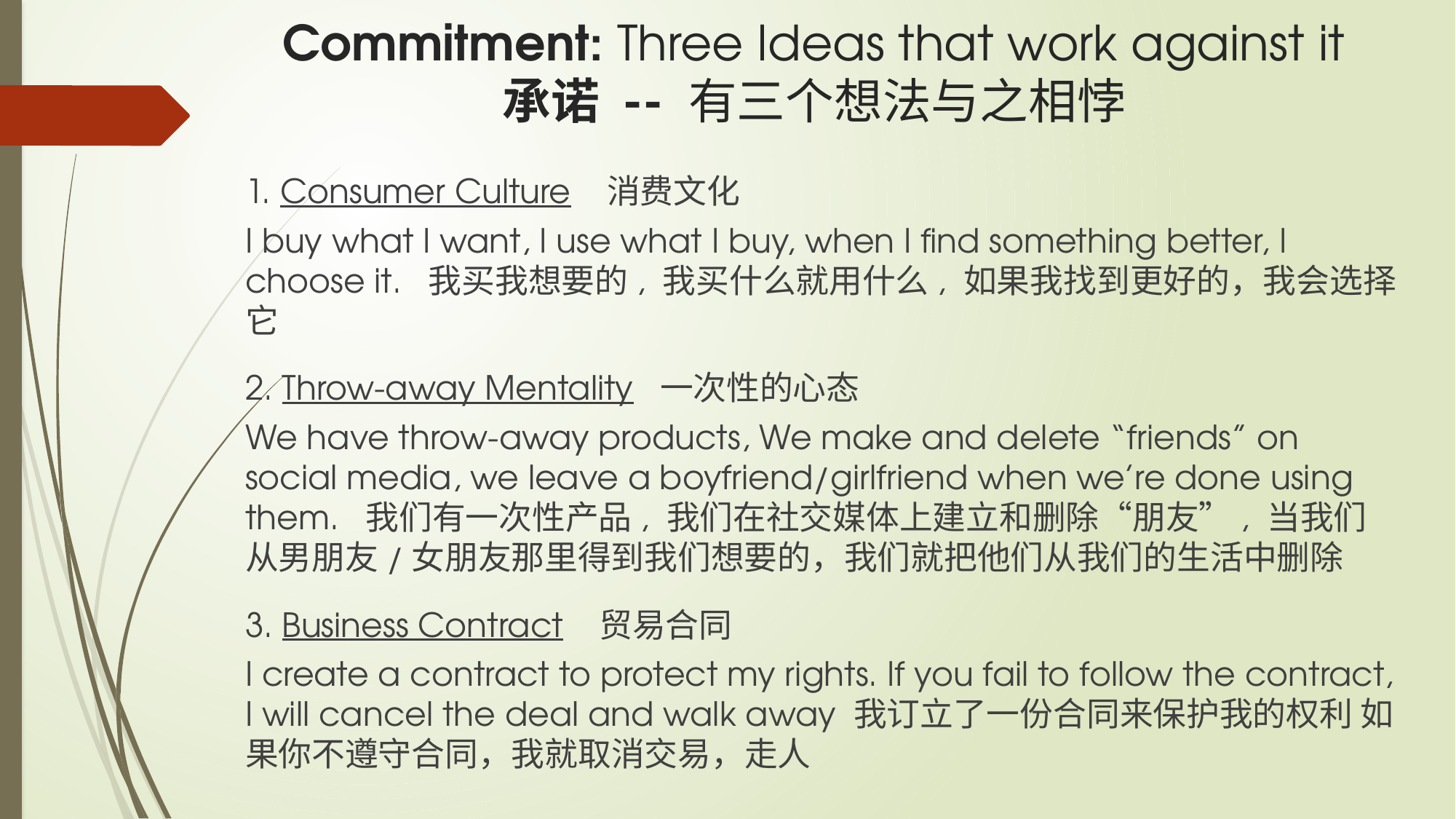

# Commitment: Three Ideas that work against it 承诺 -- 有三个想法与之相悖
1. Consumer Culture   消费文化
I buy what I want, I use what I buy, when I find something better, I choose it.  我买我想要的, 我买什么就用什么, 如果我找到更好的，我会选择它
2. Throw-away Mentality  一次性的心态
We have throw-away products, We make and delete “friends” on social media, we leave a boyfriend/girlfriend when we’re done using them.  我们有一次性产品, 我们在社交媒体上建立和删除“朋友”, 当我们从男朋友/女朋友那里得到我们想要的，我们就把他们从我们的生活中删除
3. Business Contract   贸易合同
I create a contract to protect my rights. If you fail to follow the contract, I will cancel the deal and walk away 我订立了一份合同来保护我的权利 如果你不遵守合同，我就取消交易，走人